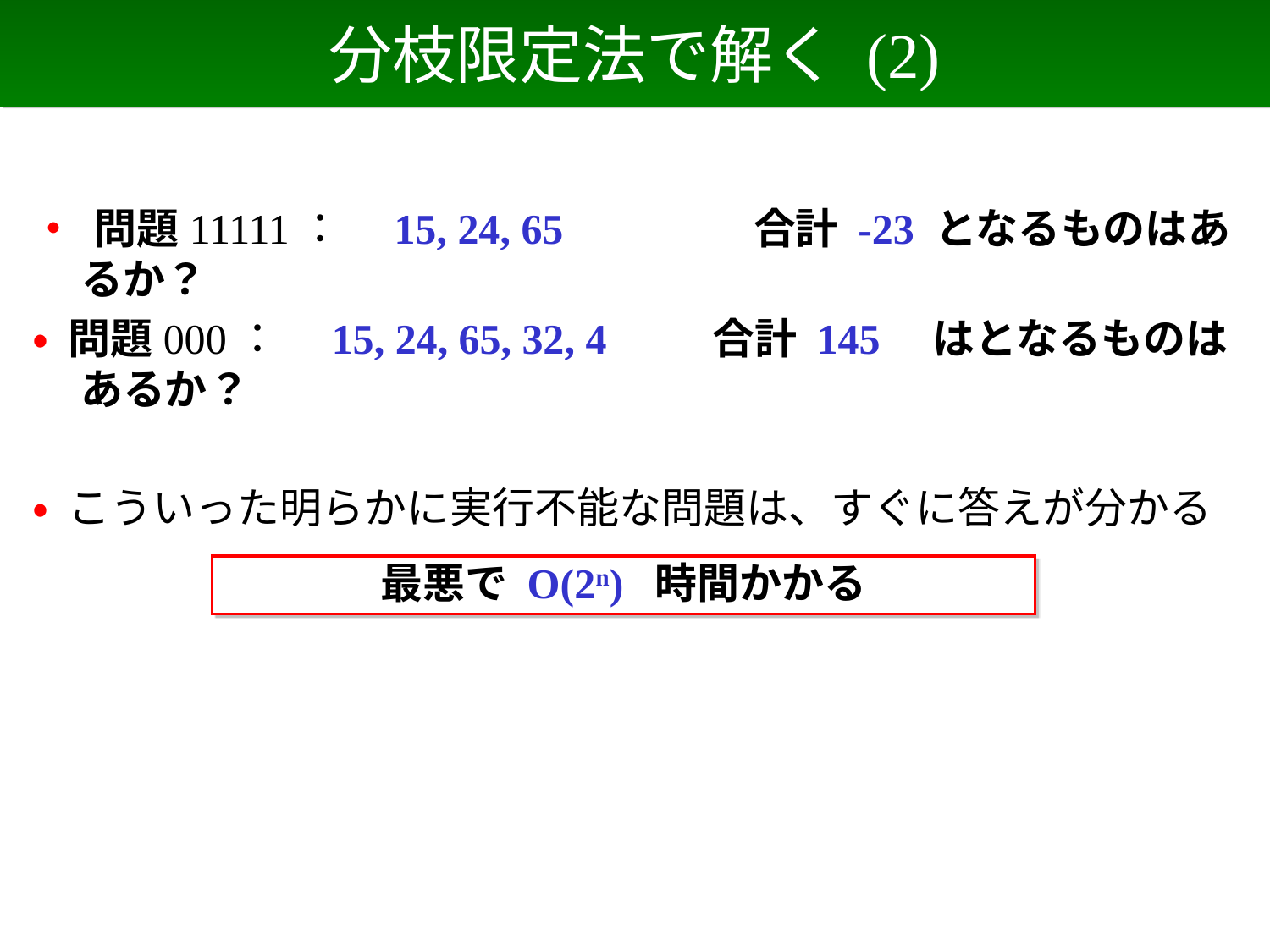

# 分枝限定法で解く (2)
• 問題11111：　15, 24, 65 　　　　合計 -23 となるものはあるか？
• 問題000：　15, 24, 65, 32, 4 　　合計 145　はとなるものはあるか？

• こういった明らかに実行不能な問題は、すぐに答えが分かる

最悪で O(2n)  時間かかる